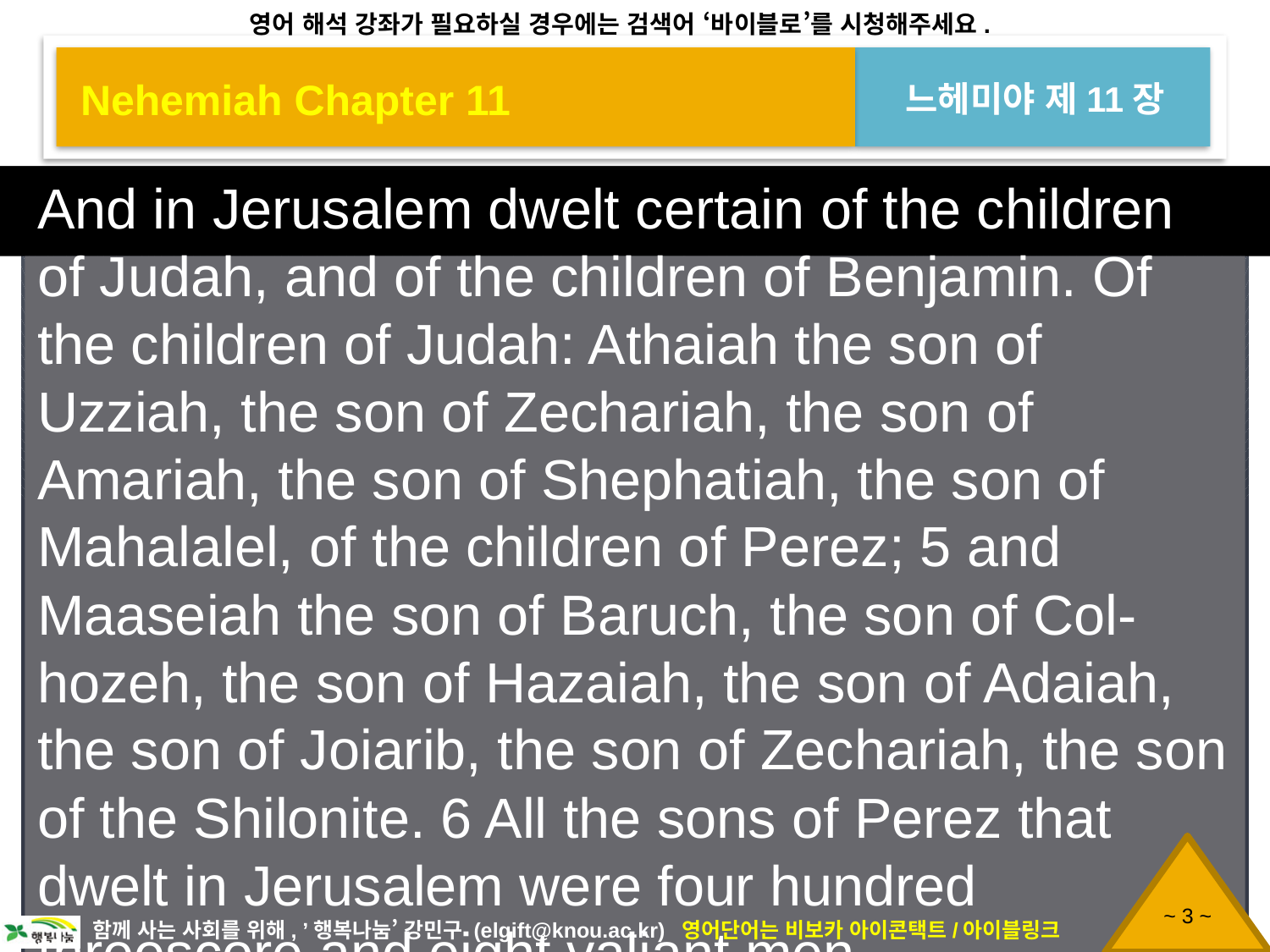

Nehemiah Chapter 11
느헤미야 제11장
And in Jerusalem dwelt certain of the children of Judah, and of the children of Benjamin. Of the children of Judah: Athaiah the son of Uzziah, the son of Zechariah, the son of Amariah, the son of Shephatiah, the son of Mahalalel, of the children of Perez; 5 and Maaseiah the son of Baruch, the son of Col-hozeh, the son of Hazaiah, the son of Adaiah, the son of Joiarib, the son of Zechariah, the son of the Shilonite. 6 All the sons of Perez that dwelt in Jerusalem were four hundred threescore and eight valiant men.